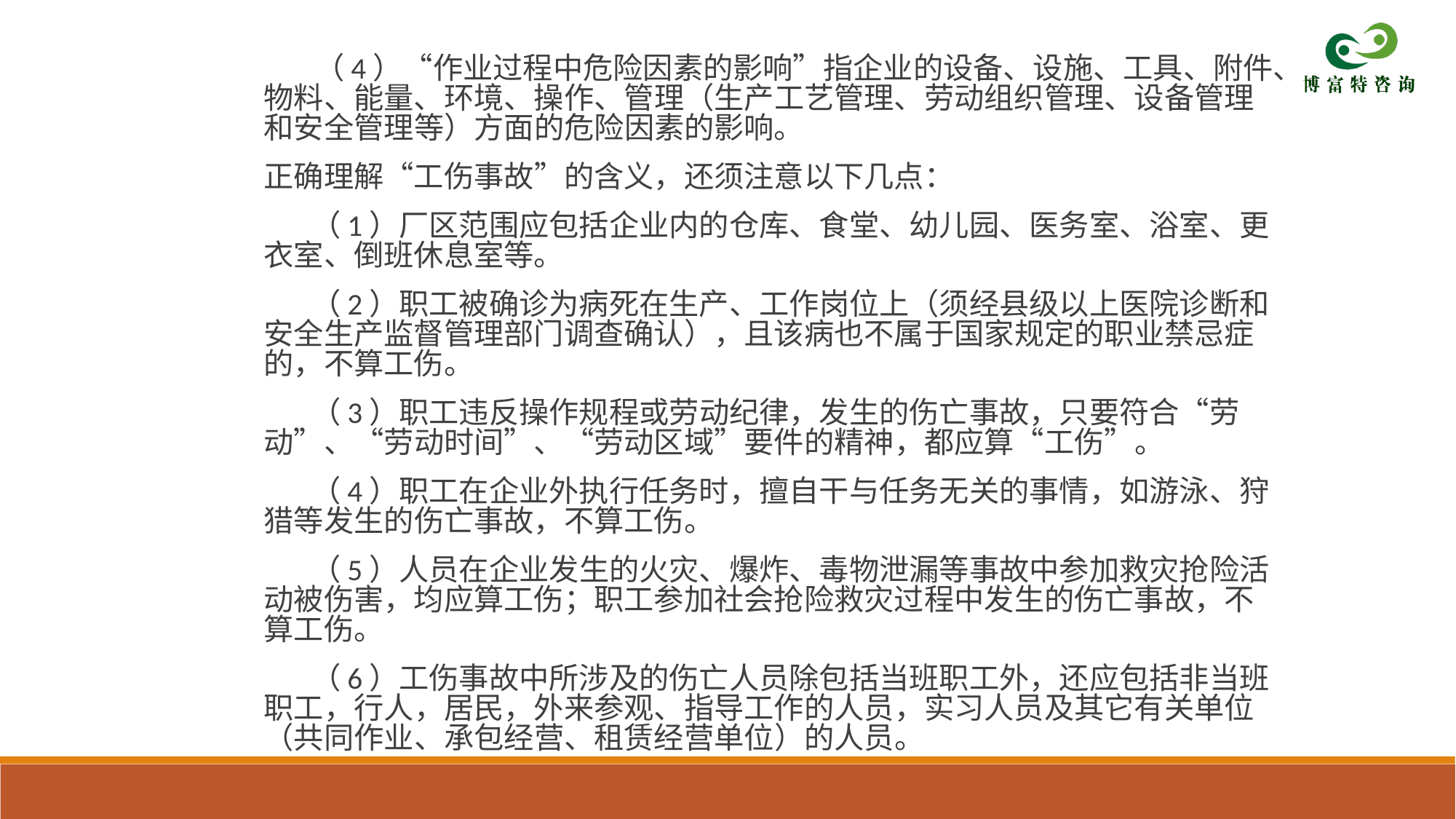

（4）“作业过程中危险因素的影响”指企业的设备、设施、工具、附件、物料、能量、环境、操作、管理（生产工艺管理、劳动组织管理、设备管理和安全管理等）方面的危险因素的影响。
正确理解“工伤事故”的含义，还须注意以下几点：
      （1）厂区范围应包括企业内的仓库、食堂、幼儿园、医务室、浴室、更衣室、倒班休息室等。
      （2）职工被确诊为病死在生产、工作岗位上（须经县级以上医院诊断和安全生产监督管理部门调查确认），且该病也不属于国家规定的职业禁忌症的，不算工伤。
      （3）职工违反操作规程或劳动纪律，发生的伤亡事故，只要符合“劳动”、“劳动时间”、“劳动区域”要件的精神，都应算“工伤”。
      （4）职工在企业外执行任务时，擅自干与任务无关的事情，如游泳、狩猎等发生的伤亡事故，不算工伤。
      （5）人员在企业发生的火灾、爆炸、毒物泄漏等事故中参加救灾抢险活动被伤害，均应算工伤；职工参加社会抢险救灾过程中发生的伤亡事故，不算工伤。
      （6）工伤事故中所涉及的伤亡人员除包括当班职工外，还应包括非当班职工，行人，居民，外来参观、指导工作的人员，实习人员及其它有关单位（共同作业、承包经营、租赁经营单位）的人员。